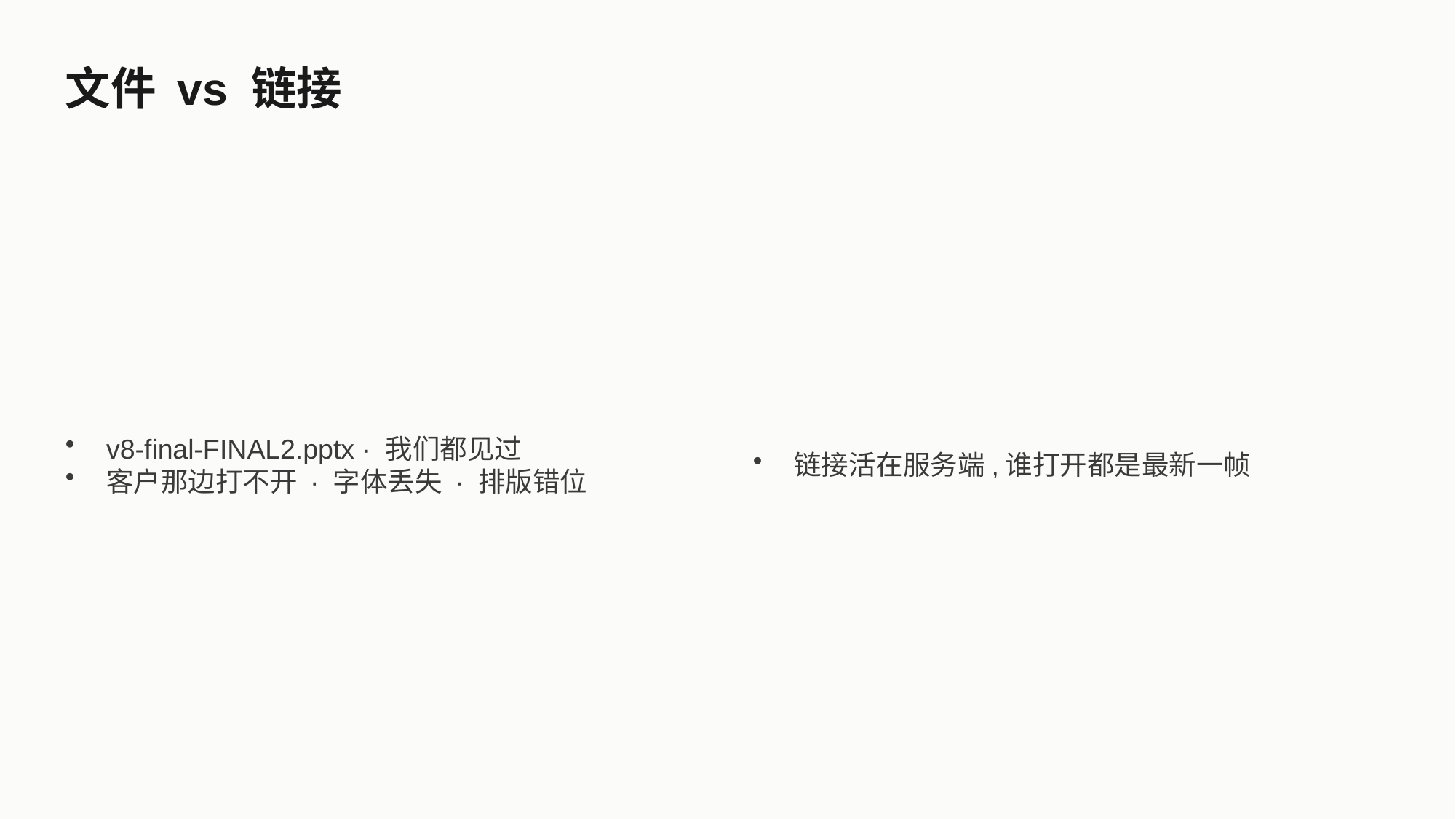

文件 vs 链接
v8-final-FINAL2.pptx · 我们都见过
客户那边打不开 · 字体丢失 · 排版错位
链接活在服务端,谁打开都是最新一帧